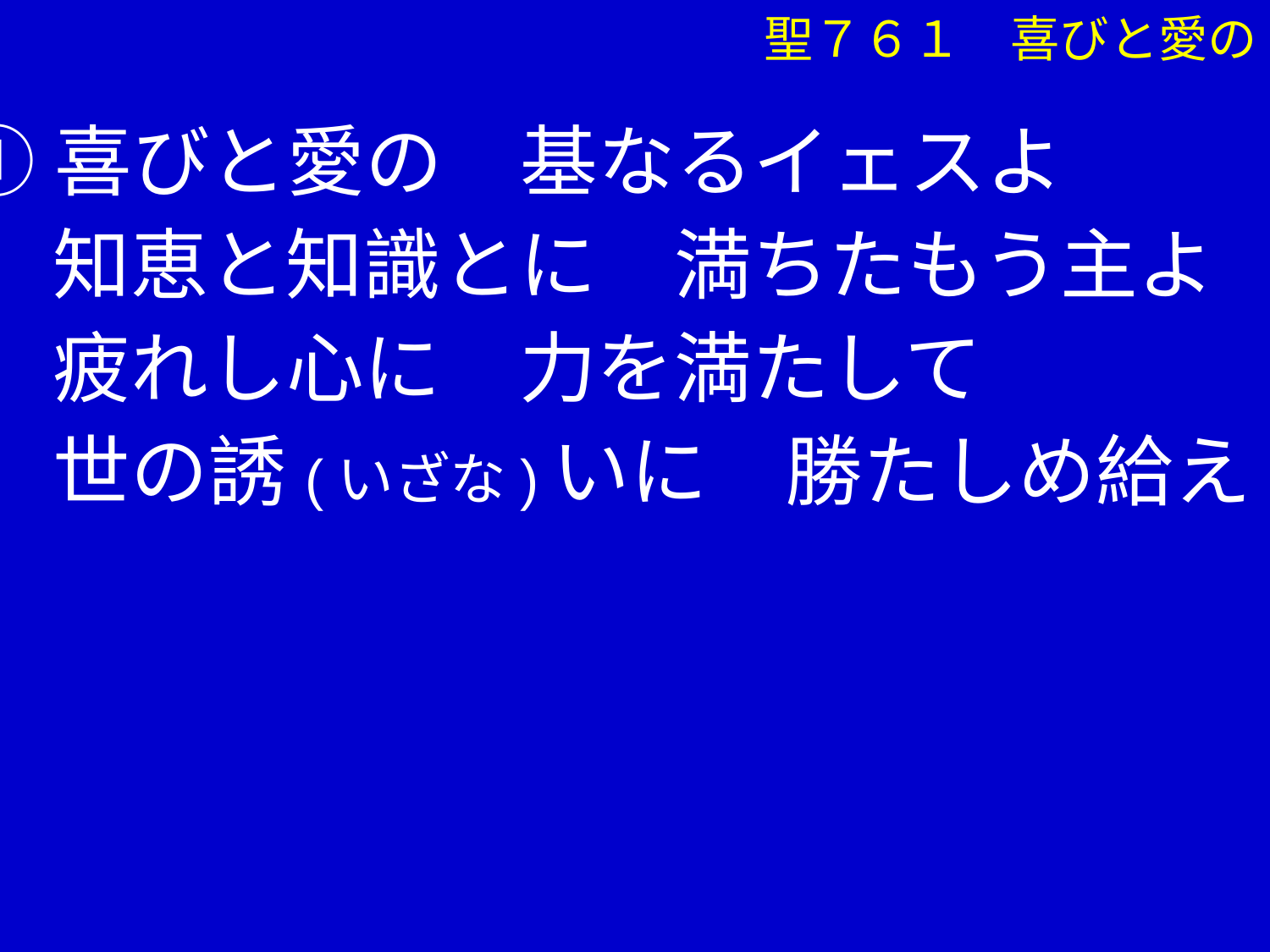

聖７６１　喜びと愛の
①喜びと愛の　基なるイェスよ
　 知恵と知識とに　満ちたもう主よ
　 疲れし心に　力を満たして
　 世の誘(いざな)いに　勝たしめ給え